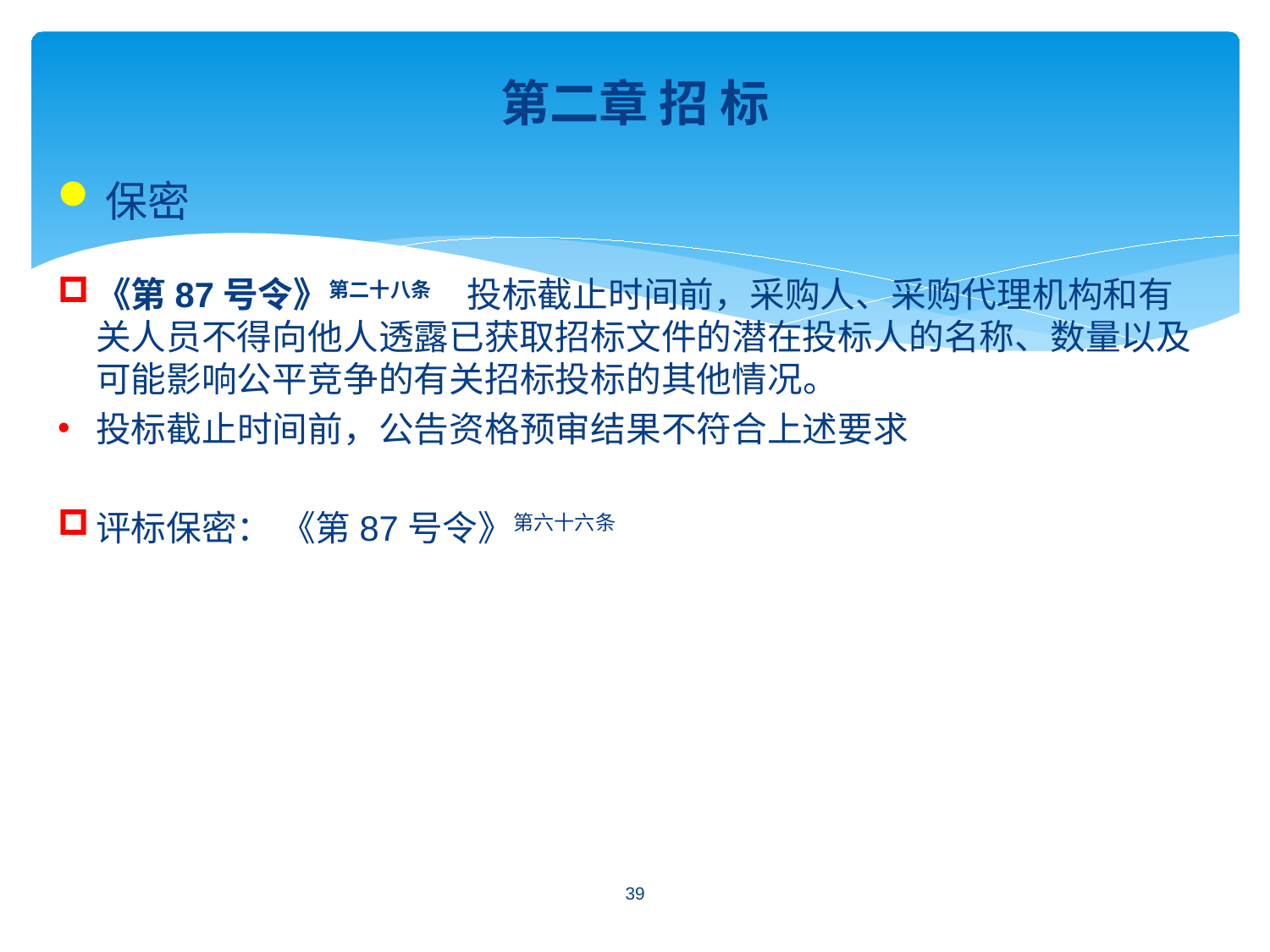

第二章 招 标
保密
《第87号令》第二十八条　投标截止时间前，采购人、采购代理机构和有关人员不得向他人透露已获取招标文件的潜在投标人的名称、数量以及可能影响公平竞争的有关招标投标的其他情况。
投标截止时间前，公告资格预审结果不符合上述要求

评标保密： 《第87号令》第六十六条
39